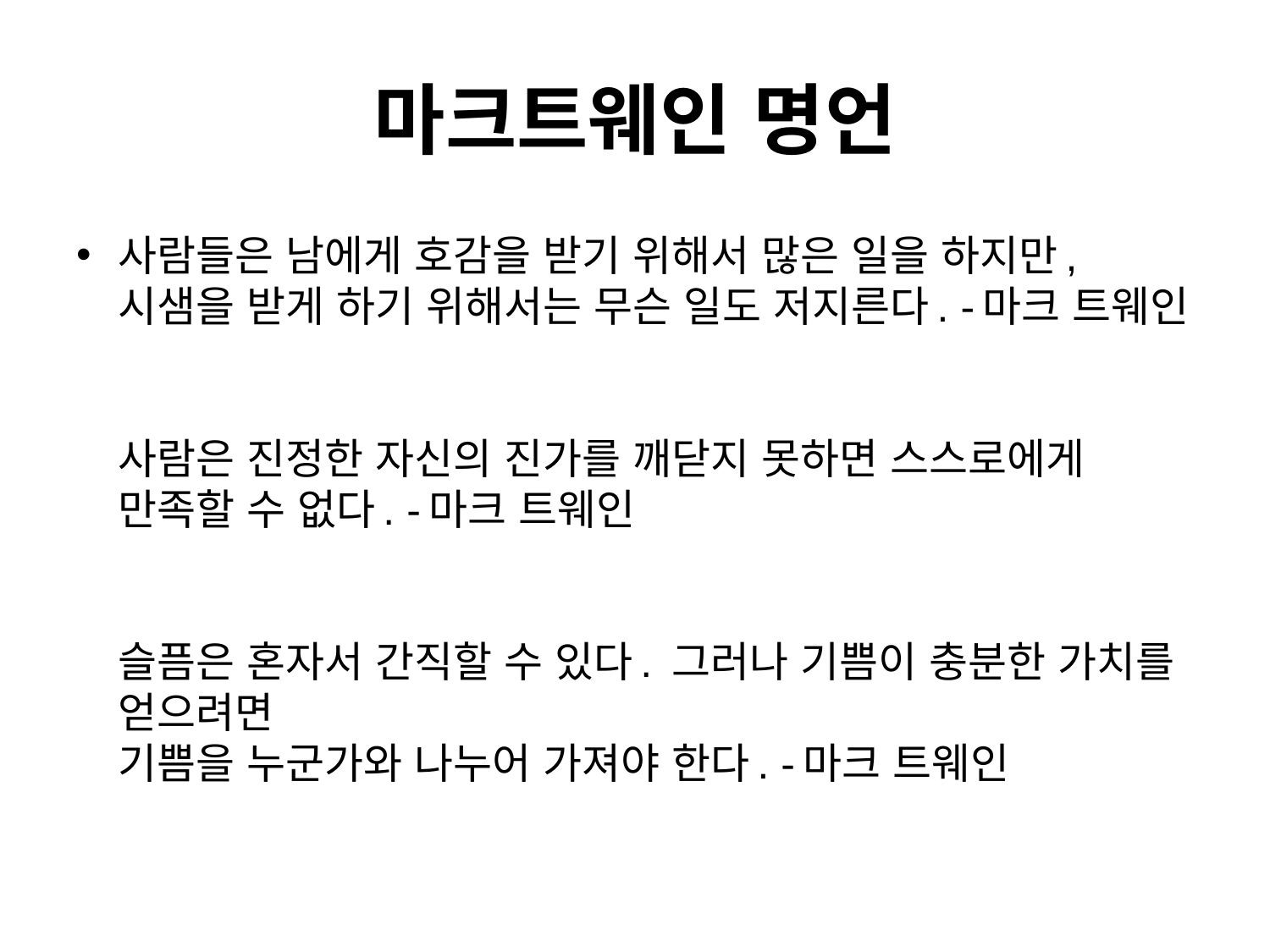

# 마크트웨인 명언
사람들은 남에게 호감을 받기 위해서 많은 일을 하지만,
시샘을 받게 하기 위해서는 무슨 일도 저지른다. -마크 트웨인
사람은 진정한 자신의 진가를 깨닫지 못하면 스스로에게 만족할 수 없다. -마크 트웨인
슬픔은 혼자서 간직할 수 있다. 그러나 기쁨이 충분한 가치를 얻으려면
기쁨을 누군가와 나누어 가져야 한다. -마크 트웨인